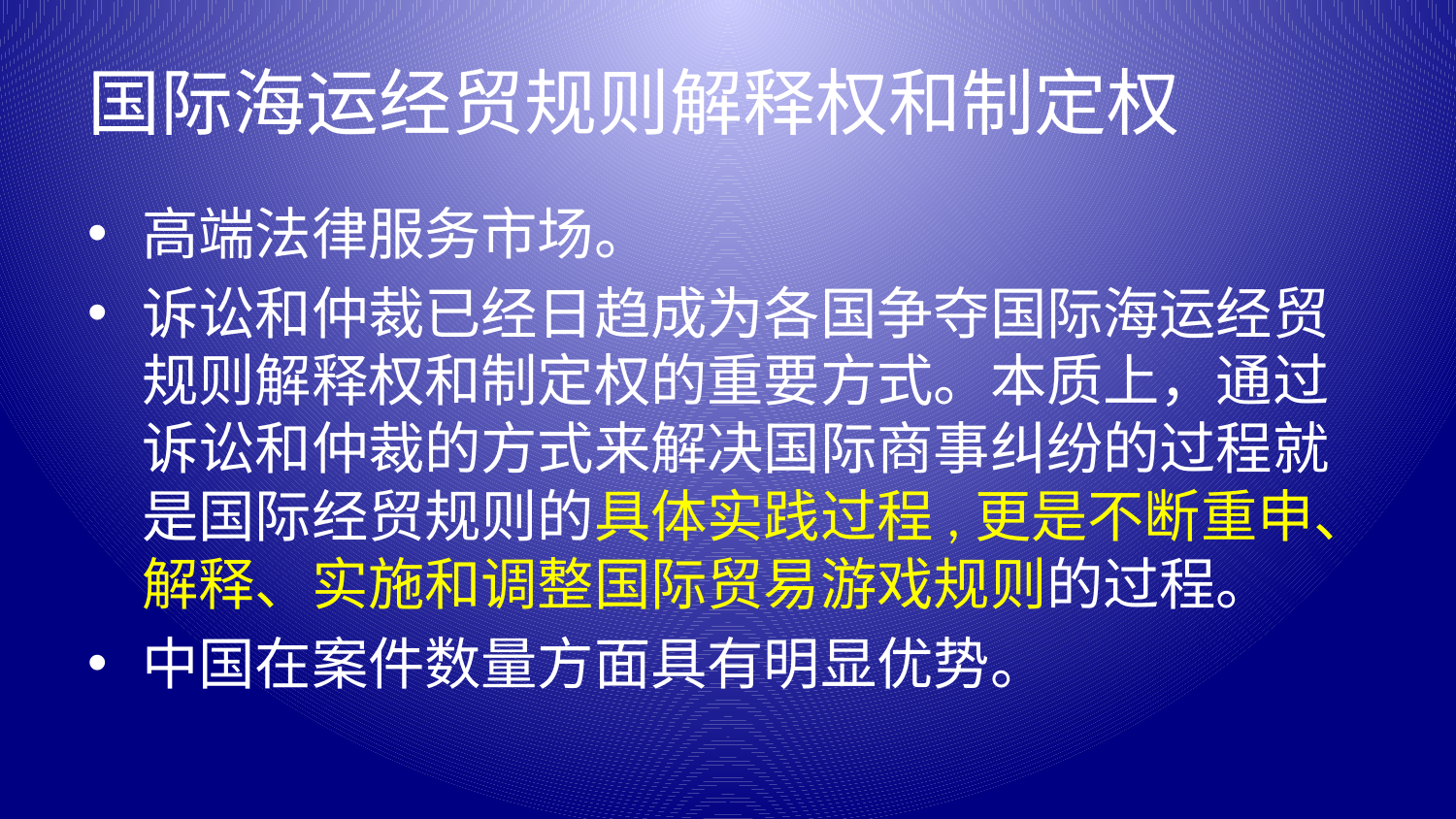

# 国际海运经贸规则解释权和制定权
高端法律服务市场。
诉讼和仲裁已经日趋成为各国争夺国际海运经贸规则解释权和制定权的重要方式。本质上，通过诉讼和仲裁的方式来解决国际商事纠纷的过程就是国际经贸规则的具体实践过程,更是不断重申、解释、实施和调整国际贸易游戏规则的过程。
中国在案件数量方面具有明显优势。